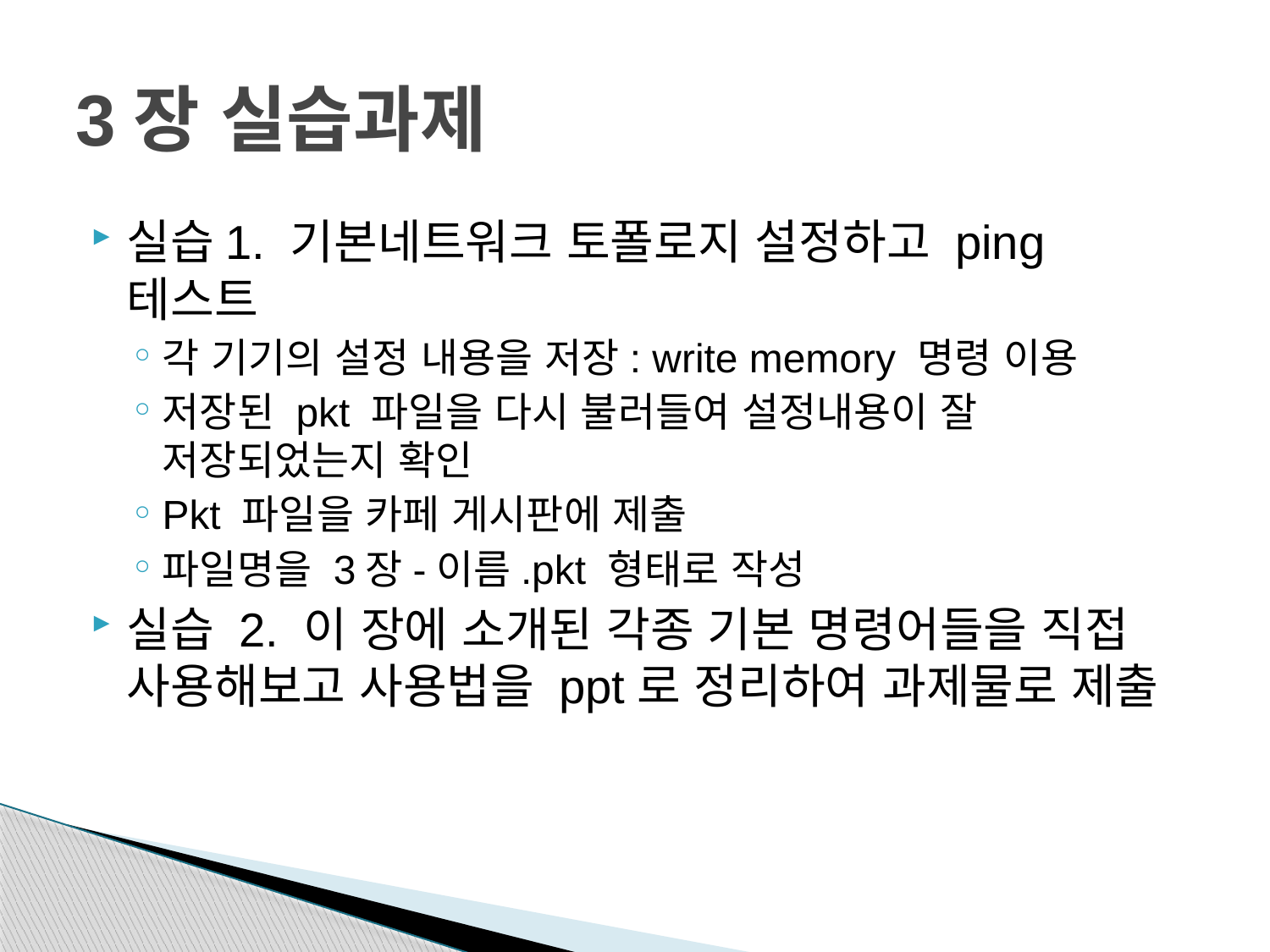

# 3장 실습과제
실습1. 기본네트워크 토폴로지 설정하고 ping 테스트
각 기기의 설정 내용을 저장: write memory 명령 이용
저장된 pkt 파일을 다시 불러들여 설정내용이 잘 저장되었는지 확인
Pkt 파일을 카페 게시판에 제출
파일명을 3장-이름.pkt 형태로 작성
실습 2. 이 장에 소개된 각종 기본 명령어들을 직접 사용해보고 사용법을 ppt로 정리하여 과제물로 제출